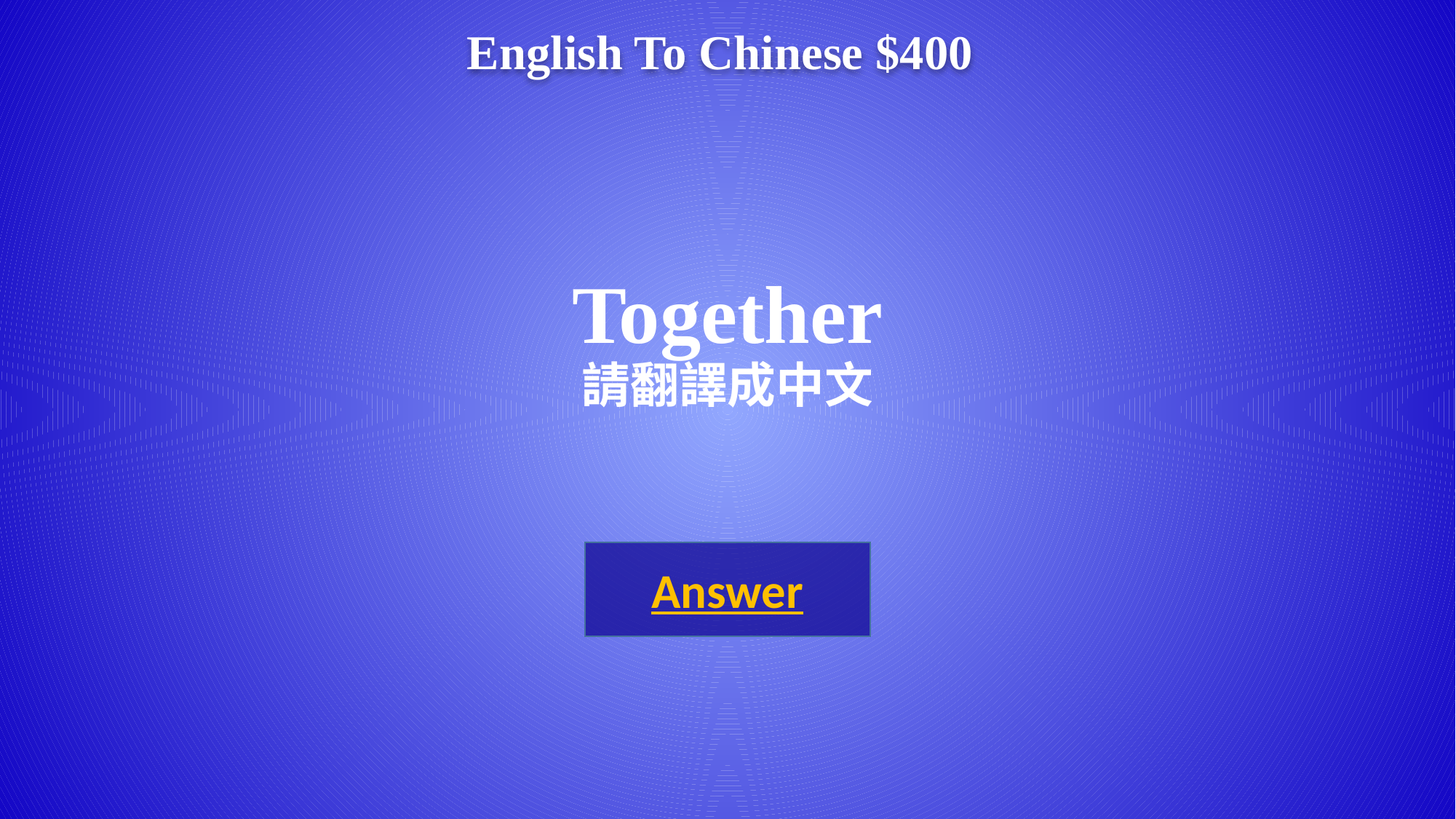

English To Chinese $400

# Together 請翻譯成中文